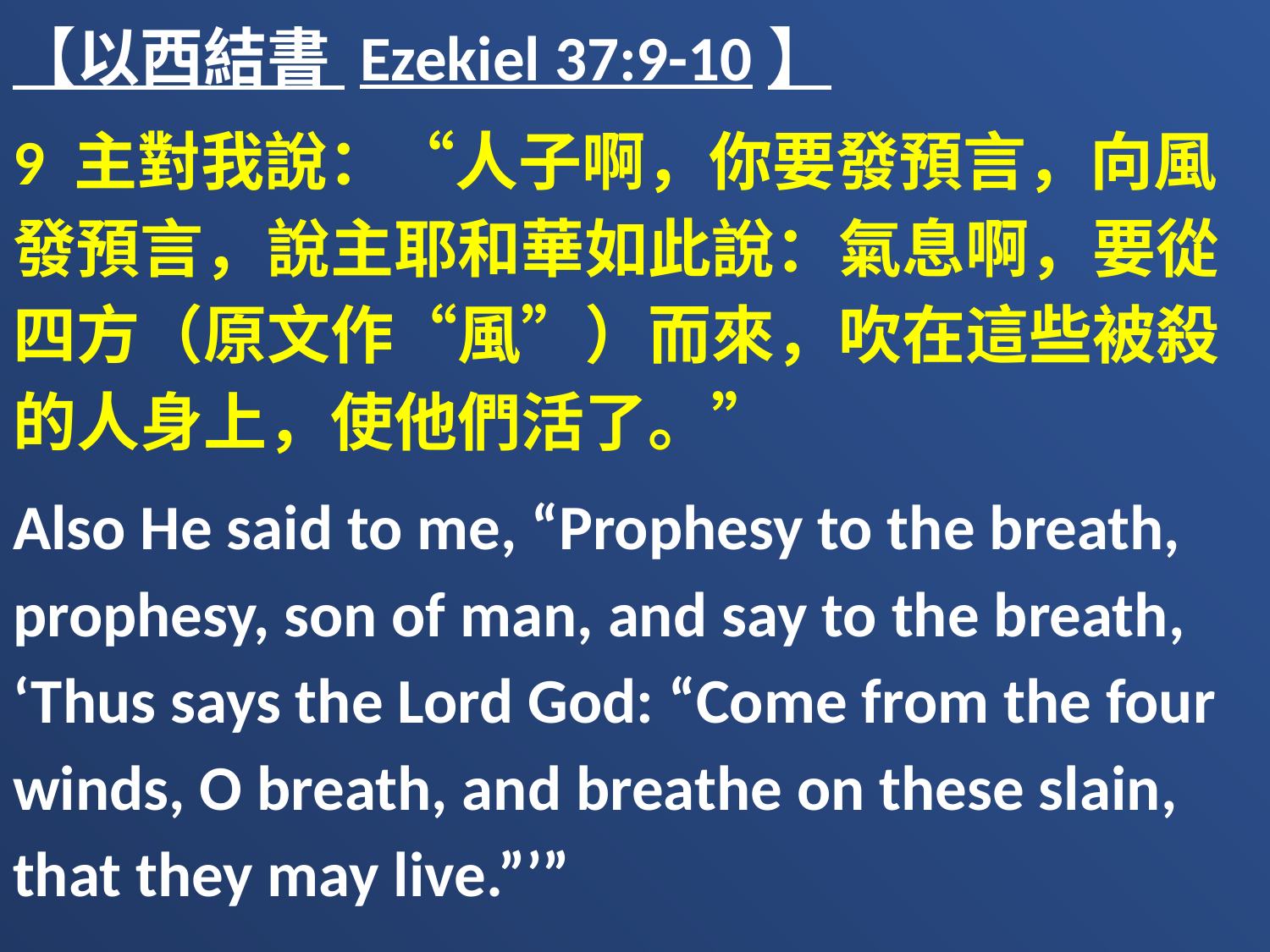

【以西結書 Ezekiel 37:9-10】
9 主對我說：“人子啊，你要發預言，向風發預言，說主耶和華如此說：氣息啊，要從四方（原文作“風”）而來，吹在這些被殺的人身上，使他們活了。”
Also He said to me, “Prophesy to the breath, prophesy, son of man, and say to the breath, ‘Thus says the Lord God: “Come from the four winds, O breath, and breathe on these slain, that they may live.”’”